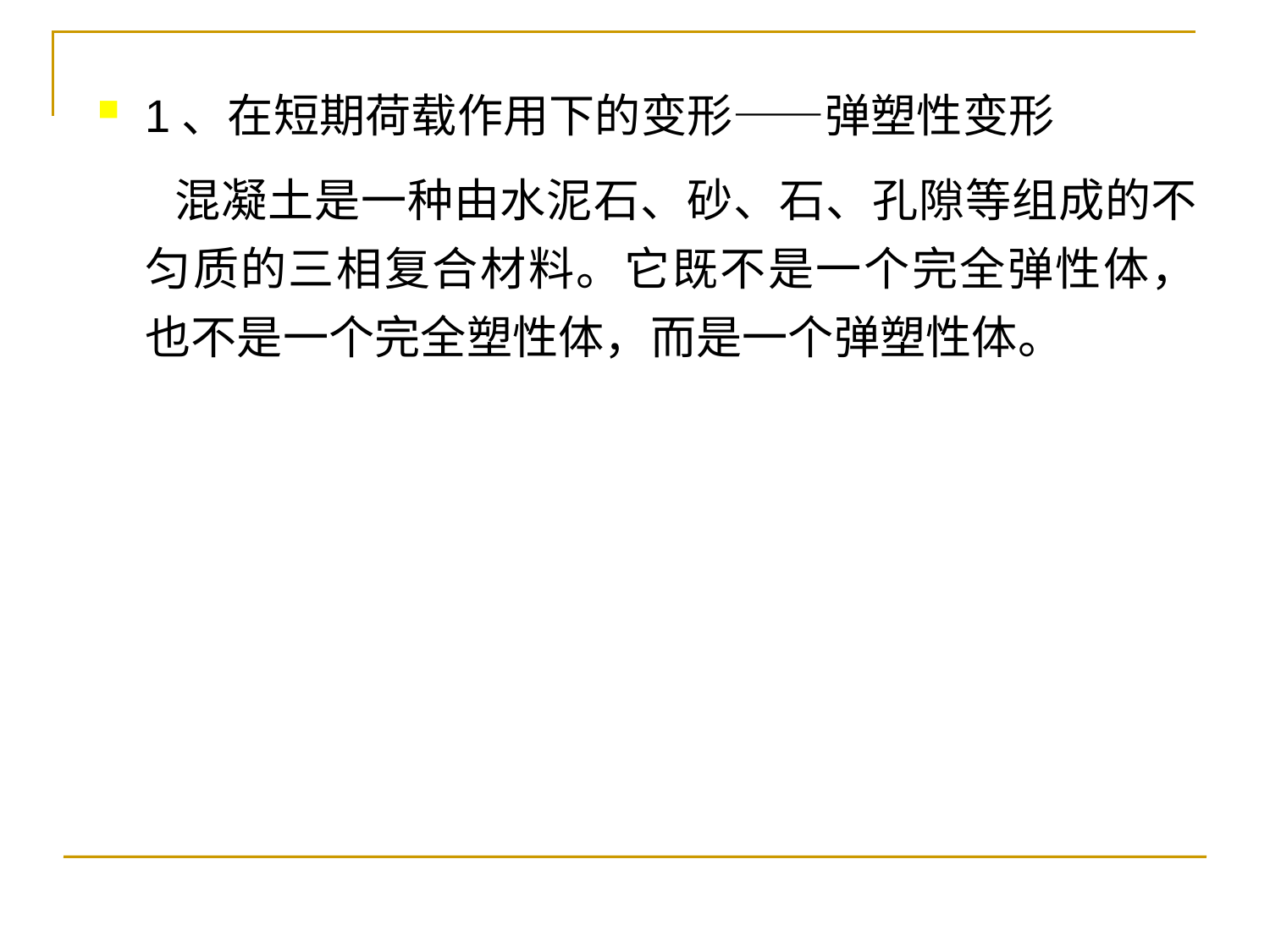

1、在短期荷载作用下的变形——弹塑性变形
      混凝土是一种由水泥石、砂、石、孔隙等组成的不匀质的三相复合材料。它既不是一个完全弹性体，也不是一个完全塑性体，而是一个弹塑性体。